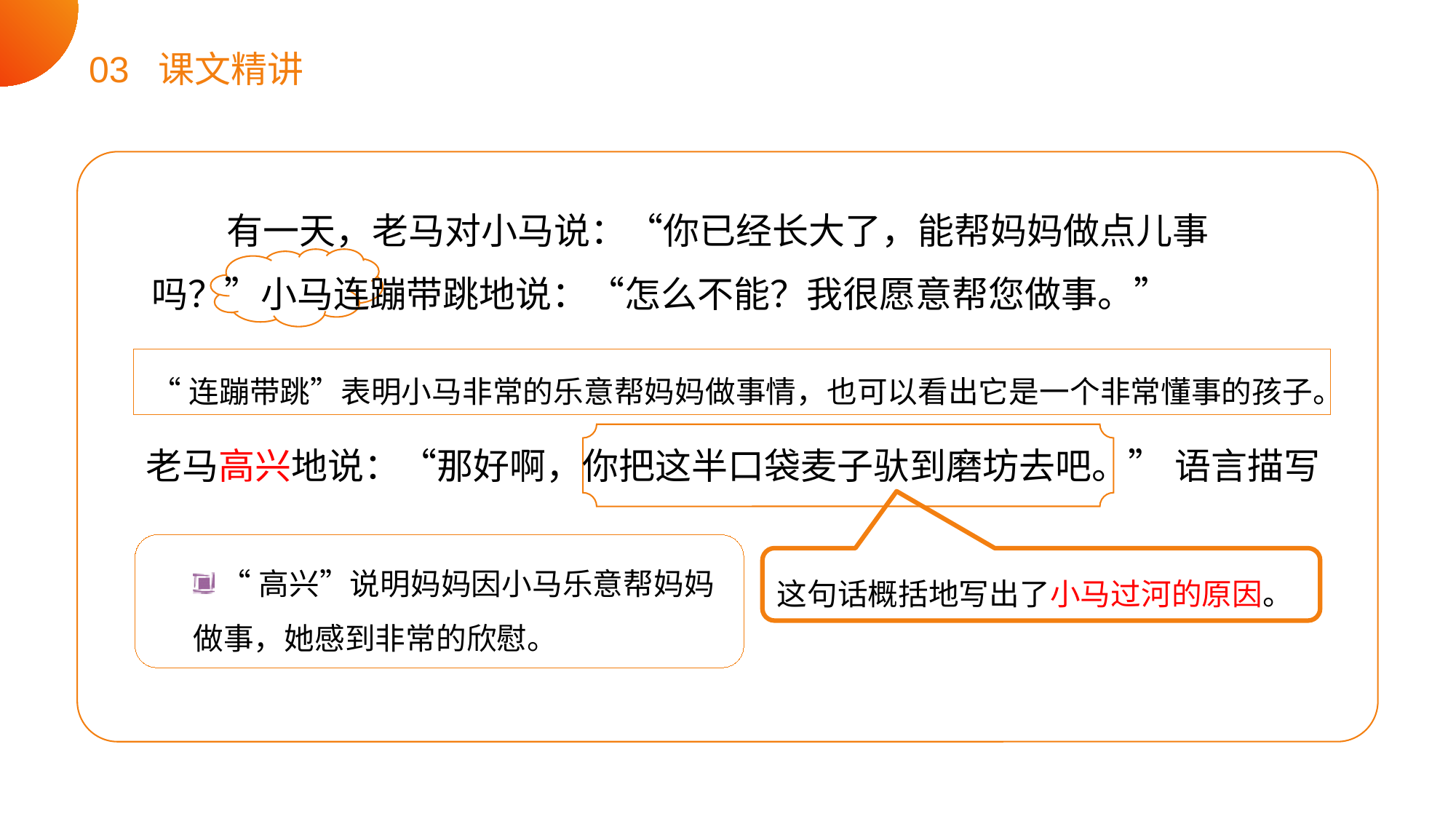

03  课文精讲
有一天，老马对小马说：“你已经长大了，能帮妈妈做点儿事吗？”小马连蹦带跳地说：“怎么不能？我很愿意帮您做事。”

 “连蹦带跳”表明小马非常的乐意帮妈妈做事情，也可以看出它是一个非常懂事的孩子。

老马高兴地说：“那好啊，你把这半口袋麦子驮到磨坊去吧。”
语言描写
 “高兴”说明妈妈因小马乐意帮妈妈做事，她感到非常的欣慰。
这句话概括地写出了小马过河的原因。